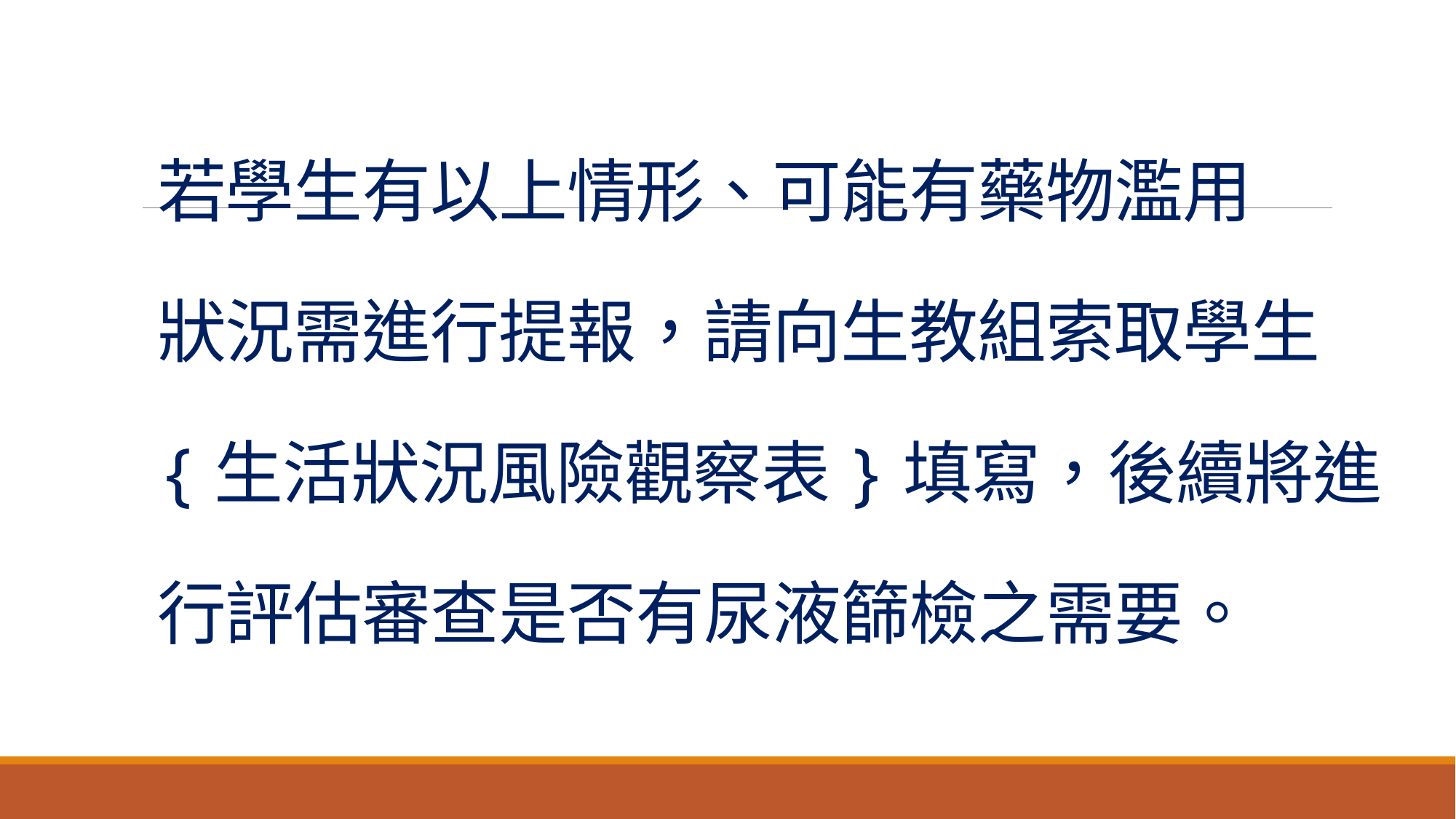

# 若學生有以上情形、可能有藥物濫用 狀況需進行提報，請向生教組索取學生 {生活狀況風險觀察表}填寫，後續將進 行評估審查是否有尿液篩檢之需要。